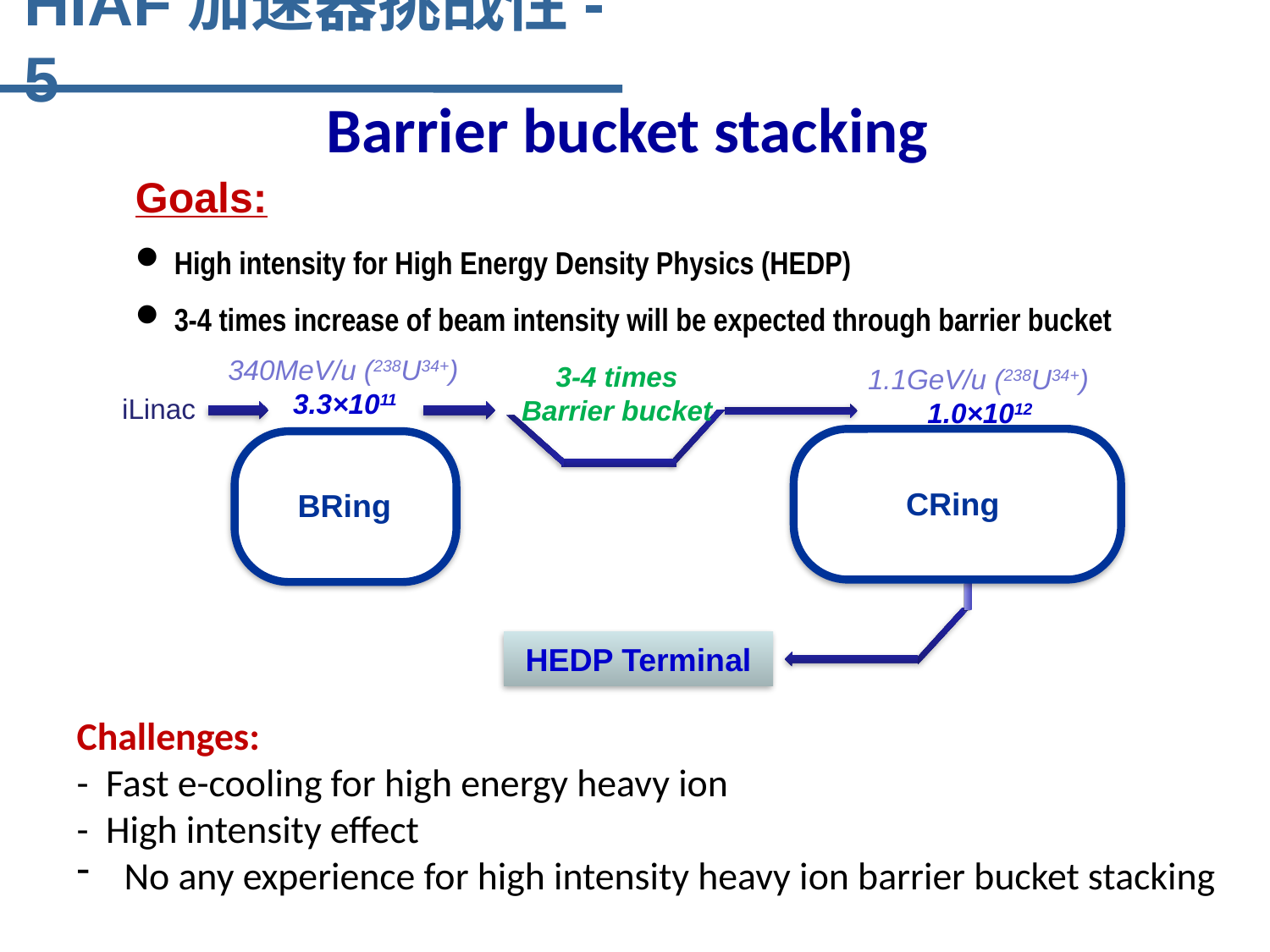

HIAF加速器挑战性-5
Barrier bucket stacking

Goals:
 High intensity for High Energy Density Physics (HEDP)
 3-4 times increase of beam intensity will be expected through barrier bucket
340MeV/u (238U34+)
3.3×1011

3-4 times
Barrier bucket
1.1GeV/u (238U34+)
1.0×1012
iLinac

CRing
BRing

HEDP Terminal

Challenges:
-  Fast e-cooling for high energy heavy ion
-  High intensity effect
  No any experience for high intensity heavy ion barrier bucket stacking